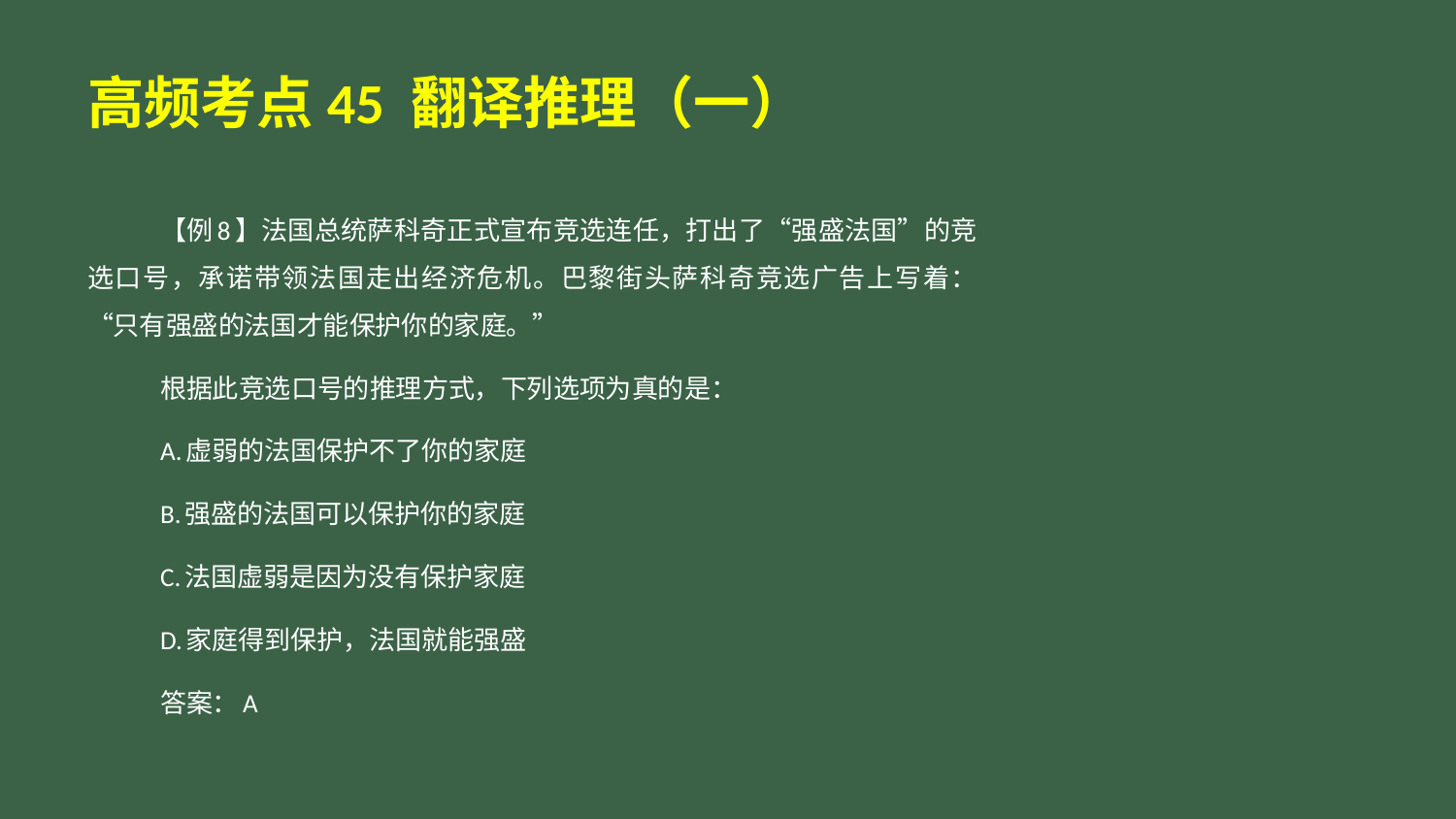

# 高频考点45 翻译推理（一）
【例8】法国总统萨科奇正式宣布竞选连任，打出了“强盛法国”的竞选口号，承诺带领法国走出经济危机。巴黎街头萨科奇竞选广告上写着：“只有强盛的法国才能保护你的家庭。”
根据此竞选口号的推理方式，下列选项为真的是：
A.虚弱的法国保护不了你的家庭
B.强盛的法国可以保护你的家庭
C.法国虚弱是因为没有保护家庭
D.家庭得到保护，法国就能强盛
答案：A